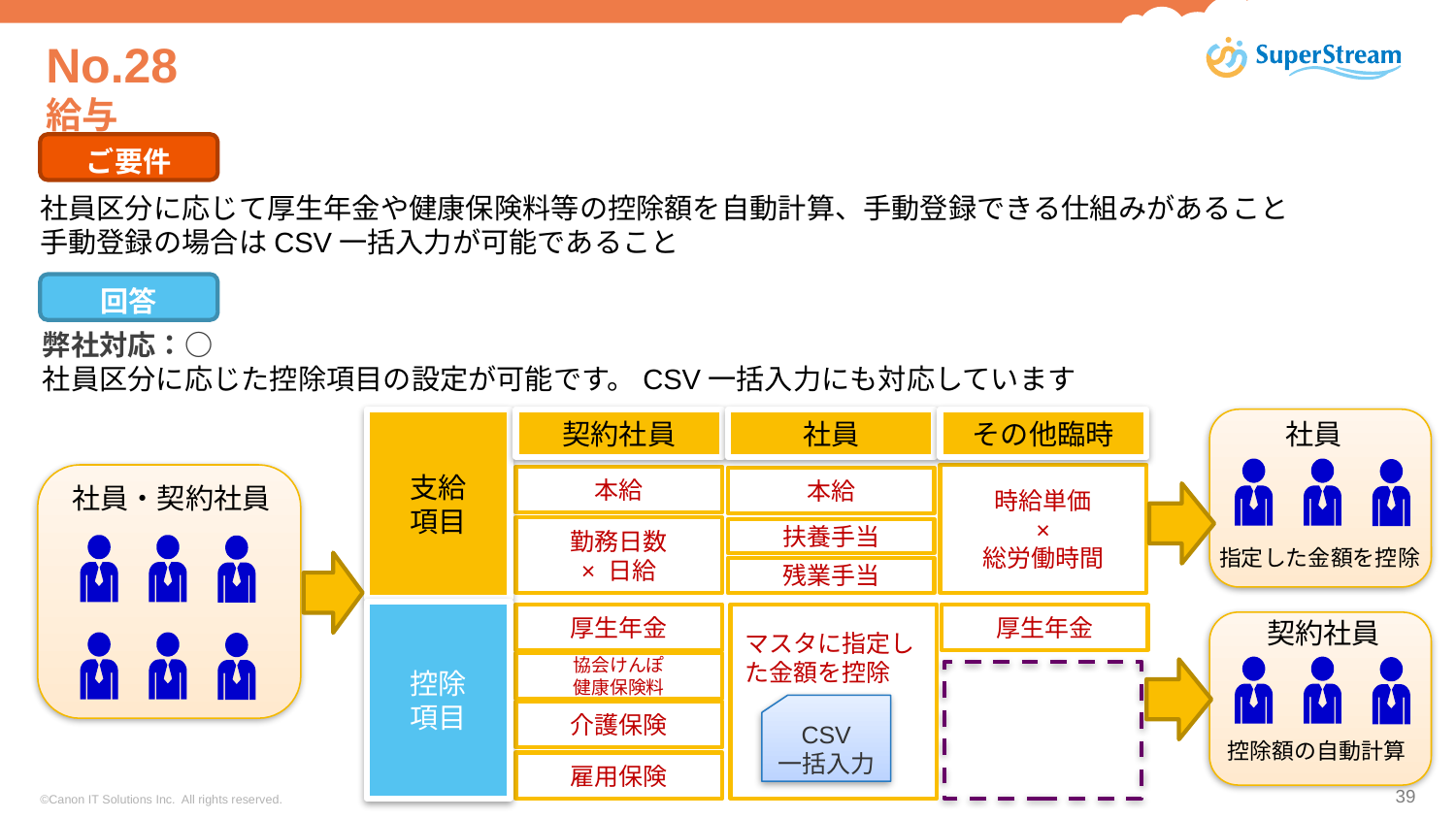

# No.28 給与
ご要件
社員区分に応じて厚生年金や健康保険料等の控除額を自動計算、手動登録できる仕組みがあること
手動登録の場合はCSV一括入力が可能であること
回答
弊社対応：○
社員区分に応じた控除項目の設定が可能です。CSV一括入力にも対応しています
支給
項目

契約社員
その他臨時
社員
社員

時給単価
×
総労働時間
本給
本給
社員・契約社員

勤務日数
× 日給
扶養手当

指定した金額を控除

残業手当
控除
項目
厚生年金
マスタに指定した金額を控除

厚生年金
契約社員

協会けんぽ
健康保険料

CSV
一括入力
介護保険
控除額の自動計算
雇用保険
©Canon IT Solutions Inc.  All rights reserved.
39